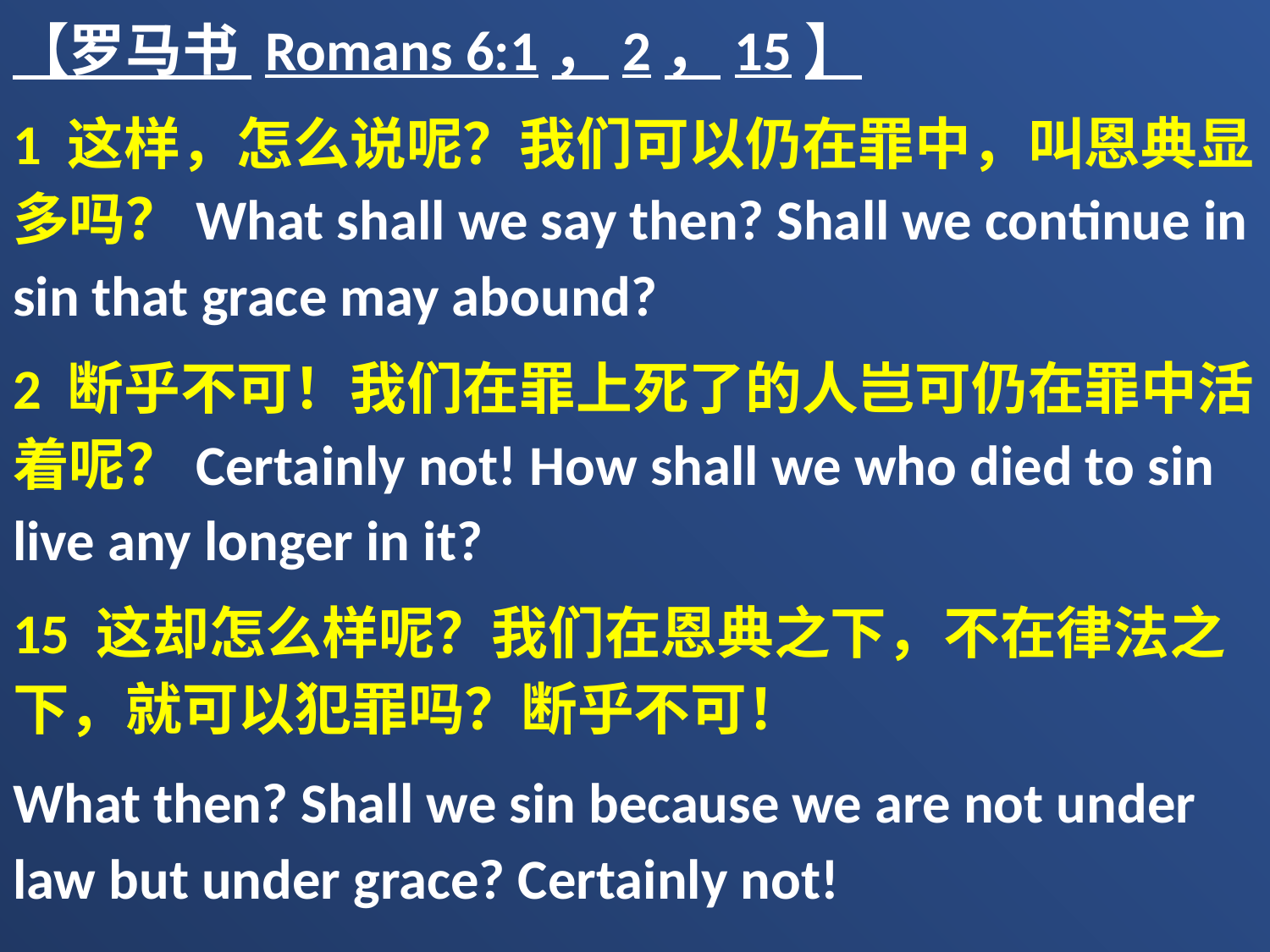

【罗马书 Romans 6:1，2，15】
1 这样，怎么说呢？我们可以仍在罪中，叫恩典显多吗？What shall we say then? Shall we continue in sin that grace may abound?
2 断乎不可！我们在罪上死了的人岂可仍在罪中活着呢？Certainly not! How shall we who died to sin live any longer in it?
15 这却怎么样呢？我们在恩典之下，不在律法之下，就可以犯罪吗？断乎不可！
What then? Shall we sin because we are not under law but under grace? Certainly not!